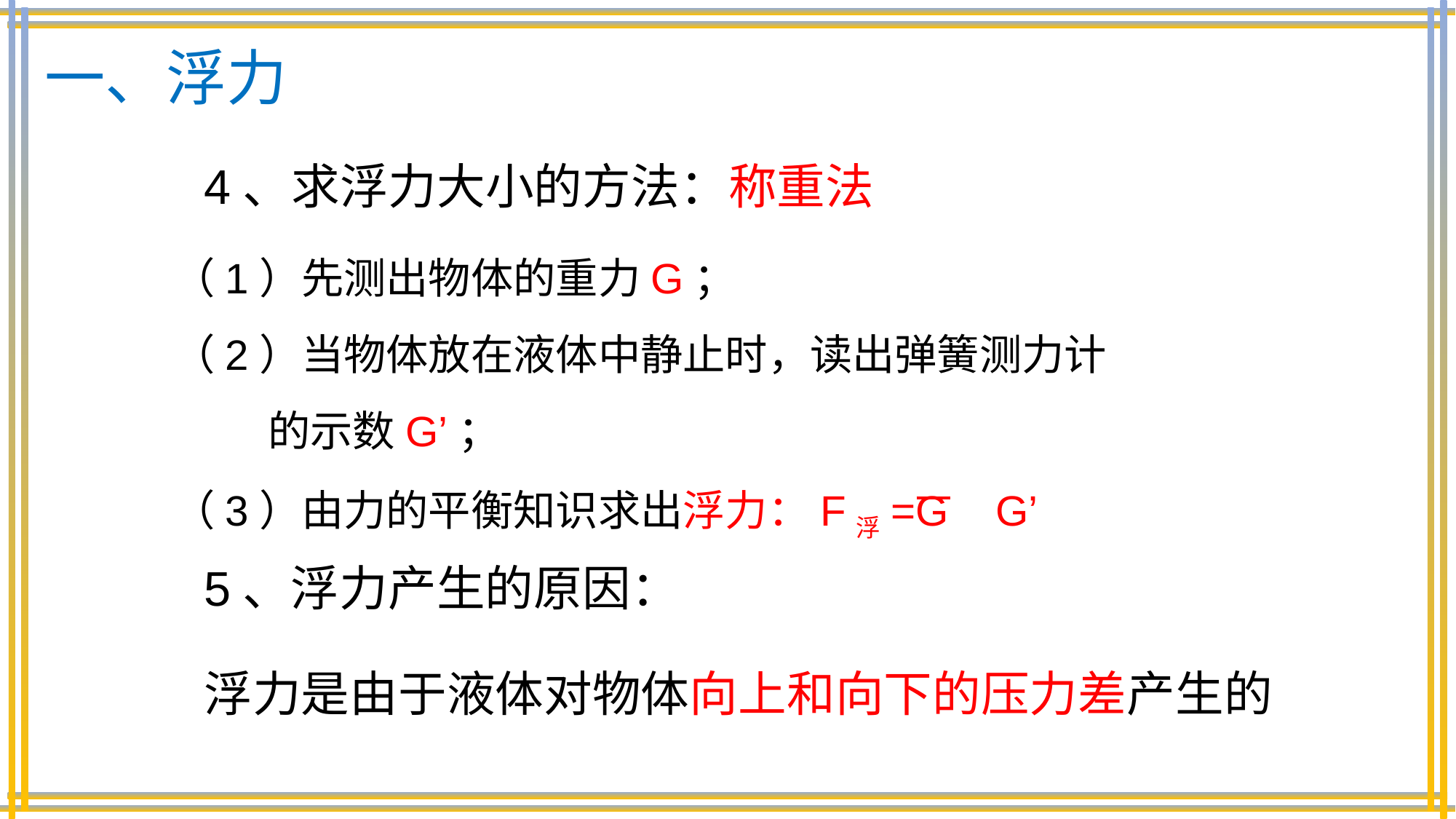

一、浮力
4、求浮力大小的方法：称重法
（1）先测出物体的重力G；
（2）当物体放在液体中静止时，读出弹簧测力计
         的示数G’；
（3）由力的平衡知识求出浮力：F浮=G    G’
5、浮力产生的原因：
浮力是由于液体对物体向上和向下的压力差产生的